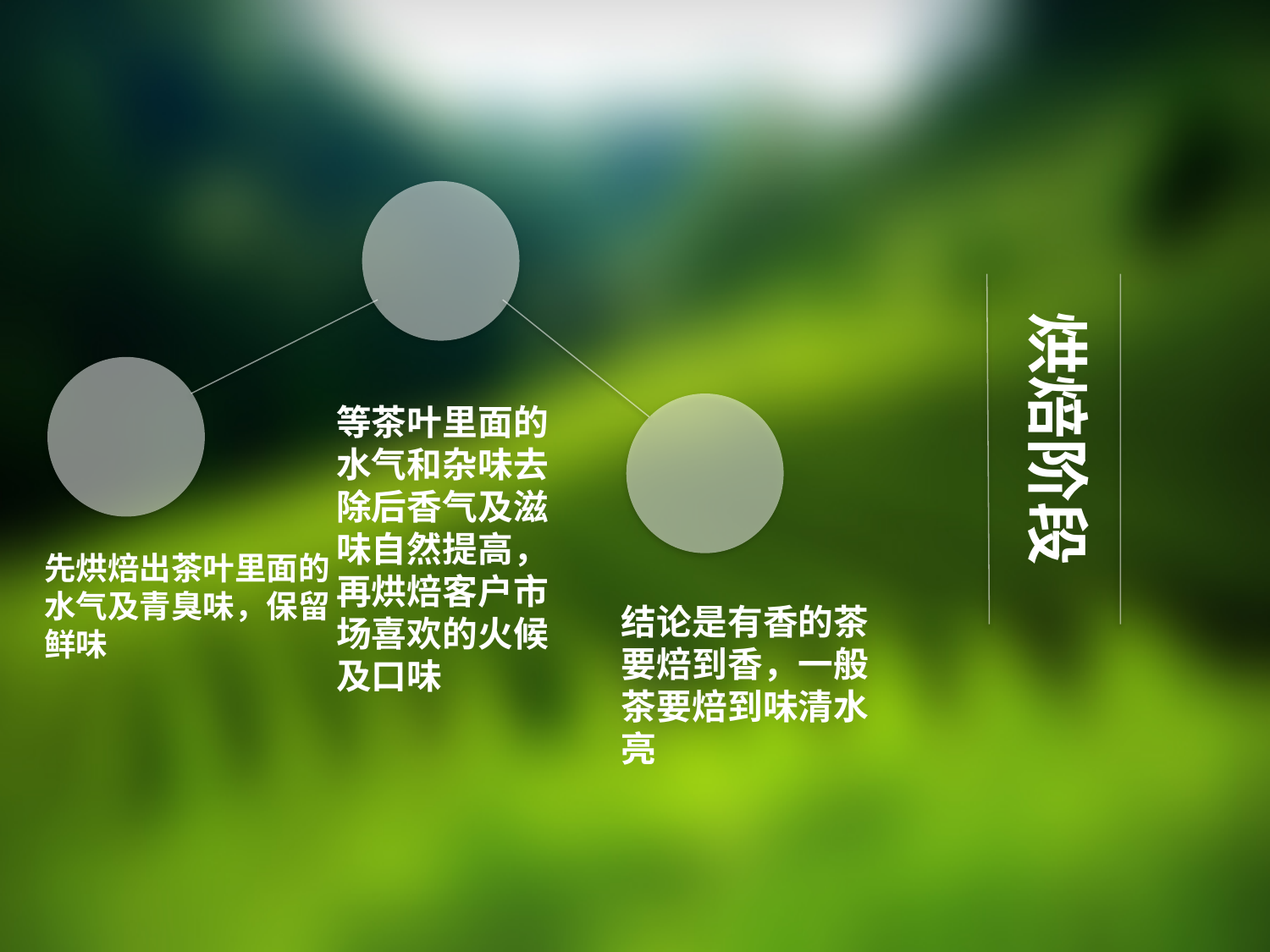

烘焙阶段

等茶叶里面的水气和杂味去除后香气及滋味自然提高，再烘焙客户市场喜欢的火候及口味

先烘焙出茶叶里面的水气及青臭味，保留鲜味
结论是有香的茶要焙到香，一般茶要焙到味清水亮